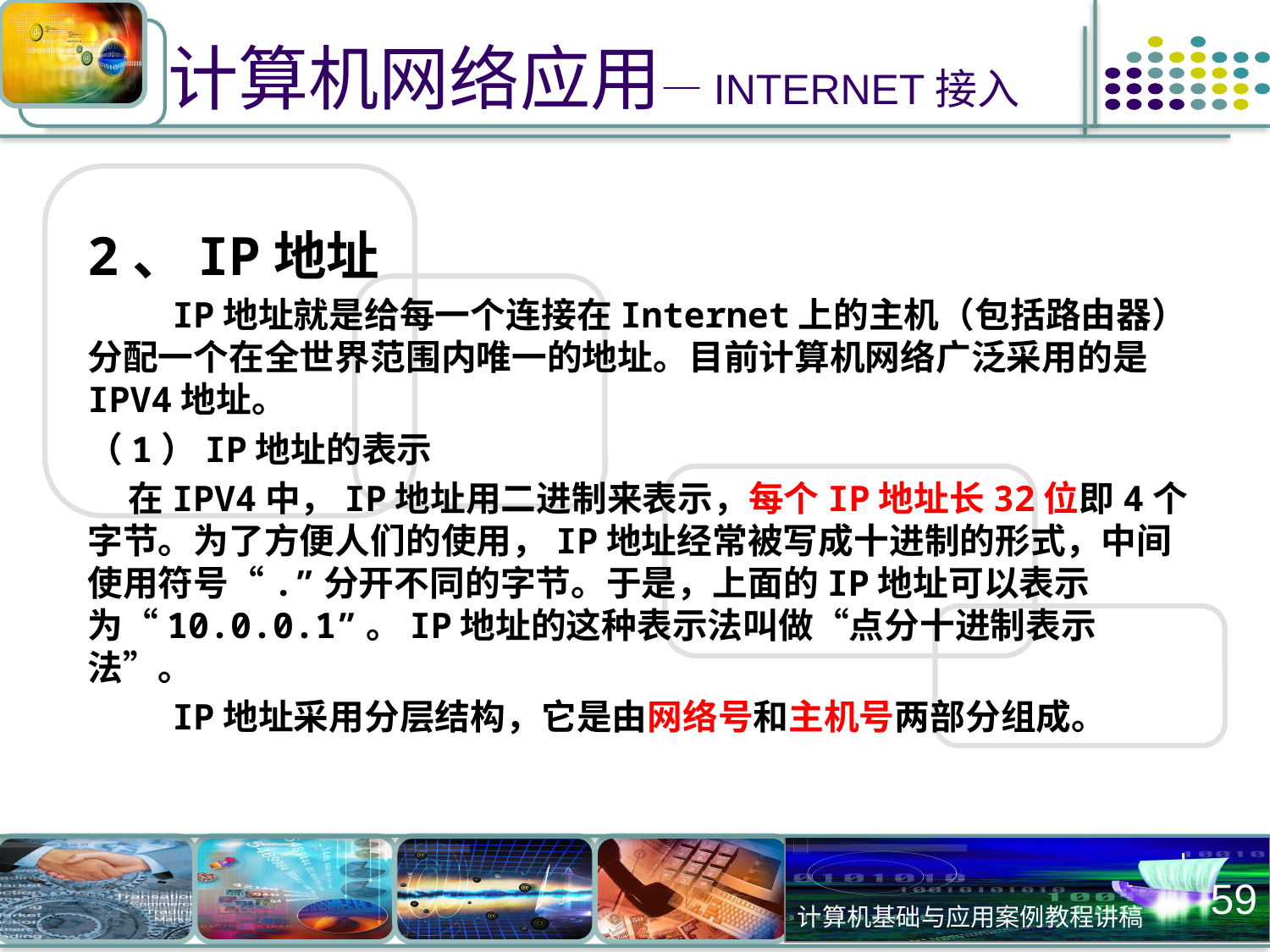

# 计算机网络应用—INTERNET接入
2、IP地址
    IP地址就是给每一个连接在Internet上的主机（包括路由器）分配一个在全世界范围内唯一的地址。目前计算机网络广泛采用的是IPV4地址。
（1）IP地址的表示
    在IPV4中，IP地址用二进制来表示，每个IP地址长32位即4个字节。为了方便人们的使用，IP地址经常被写成十进制的形式，中间使用符号“.”分开不同的字节。于是，上面的IP地址可以表示为“10.0.0.1”。IP地址的这种表示法叫做“点分十进制表示法”。
    IP地址采用分层结构，它是由网络号和主机号两部分组成。
59